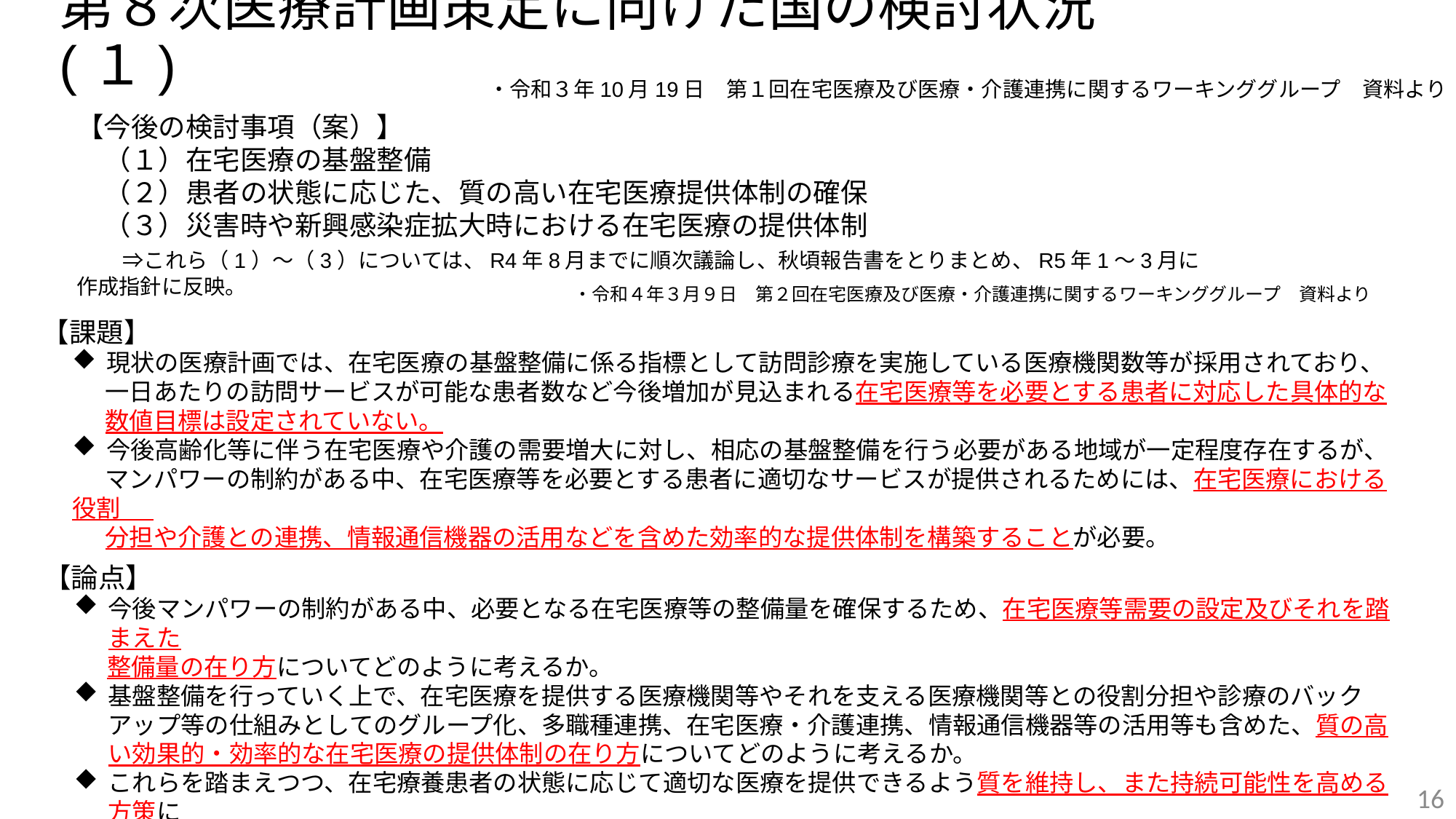

第８次医療計画策定に向けた国の検討状況(１)
・令和３年10月19日　第１回在宅医療及び医療・介護連携に関するワーキンググループ　資料より
【今後の検討事項（案）】
　（１）在宅医療の基盤整備
　（２）患者の状態に応じた、質の高い在宅医療提供体制の確保
　（３）災害時や新興感染症拡大時における在宅医療の提供体制
  　⇒これら（1）～（3）については、R4年8月までに順次議論し、秋頃報告書をとりまとめ、R5年1～3月に作成指針に反映。
・令和４年３月９日　第２回在宅医療及び医療・介護連携に関するワーキンググループ　資料より
【課題】
現状の医療計画では、在宅医療の基盤整備に係る指標として訪問診療を実施している医療機関数等が採用されており、
     一日あたりの訪問サービスが可能な患者数など今後増加が見込まれる在宅医療等を必要とする患者に対応した具体的な
     数値目標は設定されていない。
今後高齢化等に伴う在宅医療や介護の需要増大に対し、相応の基盤整備を行う必要がある地域が一定程度存在するが、
     マンパワーの制約がある中、在宅医療等を必要とする患者に適切なサービスが提供されるためには、在宅医療における役割
     分担や介護との連携、情報通信機器の活用などを含めた効率的な提供体制を構築することが必要。
【論点】
今後マンパワーの制約がある中、必要となる在宅医療等の整備量を確保するため、在宅医療等需要の設定及びそれを踏まえた
     整備量の在り方についてどのように考えるか。
基盤整備を行っていく上で、在宅医療を提供する医療機関等やそれを支える医療機関等との役割分担や診療のバックアップ等の仕組みとしてのグループ化、多職種連携、在宅医療・介護連携、情報通信機器等の活用等も含めた、質の高い効果的・効率的な在宅医療の提供体制の在り方についてどのように考えるか。
これらを踏まえつつ、在宅療養患者の状態に応じて適切な医療を提供できるよう質を維持し、また持続可能性を高める方策に
    ついてどのように考えるか。
16